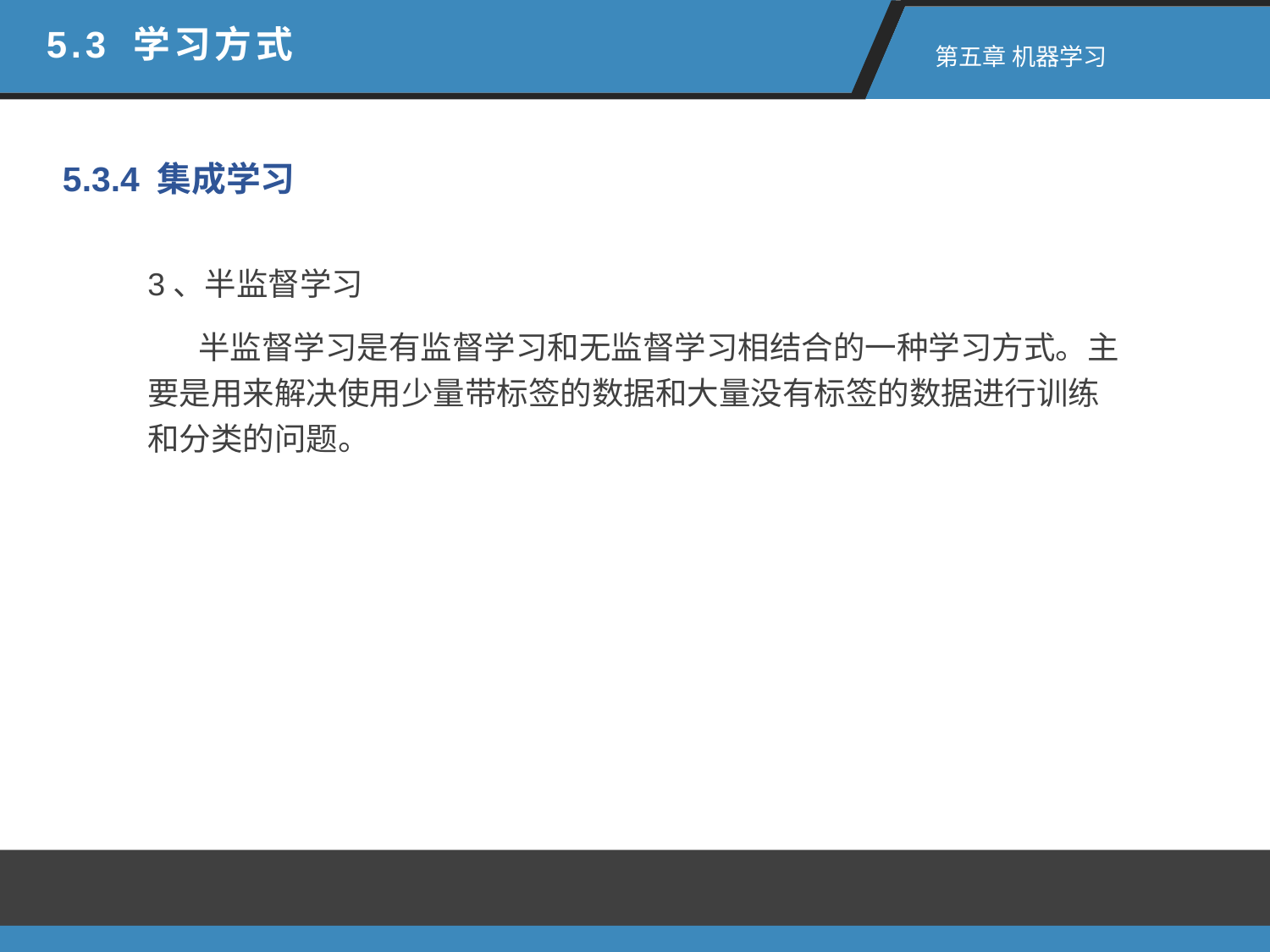

5.3 学习方式
  第五章 机器学习
5.3.4 集成学习
3、半监督学习
      半监督学习是有监督学习和无监督学习相结合的一种学习方式。主要是用来解决使用少量带标签的数据和大量没有标签的数据进行训练和分类的问题。